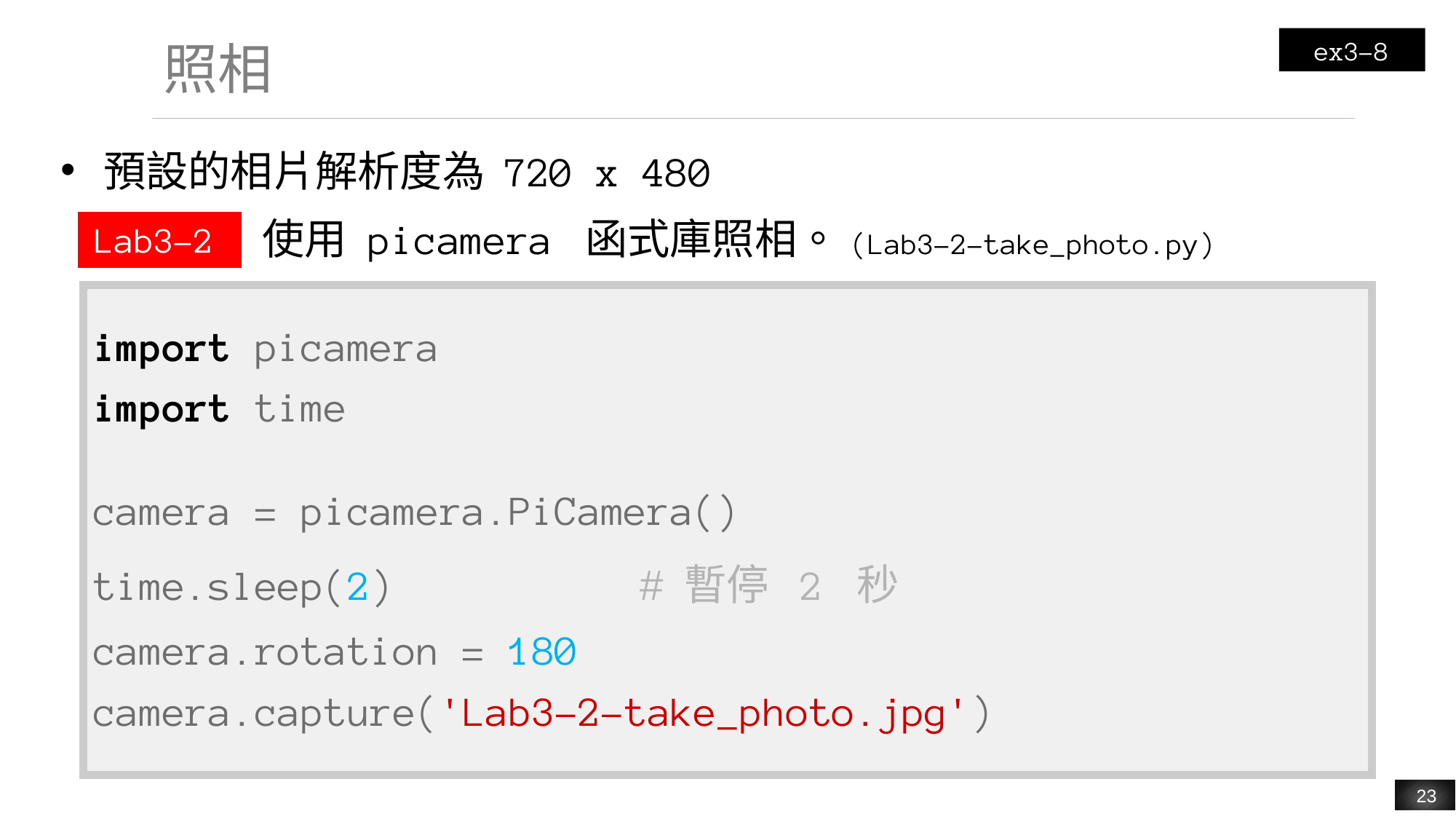

ex3-8
# 照相
預設的相片解析度為 720 x 480
| Lab3-2 | 使用 picamera 函式庫照相。(Lab3-2-take\_photo.py) |
| --- | --- |
| import picamera import time camera = picamera.PiCamera() time.sleep(2) # 暫停 2 秒 camera.rotation = 180 camera.capture('Lab3-2-take\_photo.jpg') |
| --- |